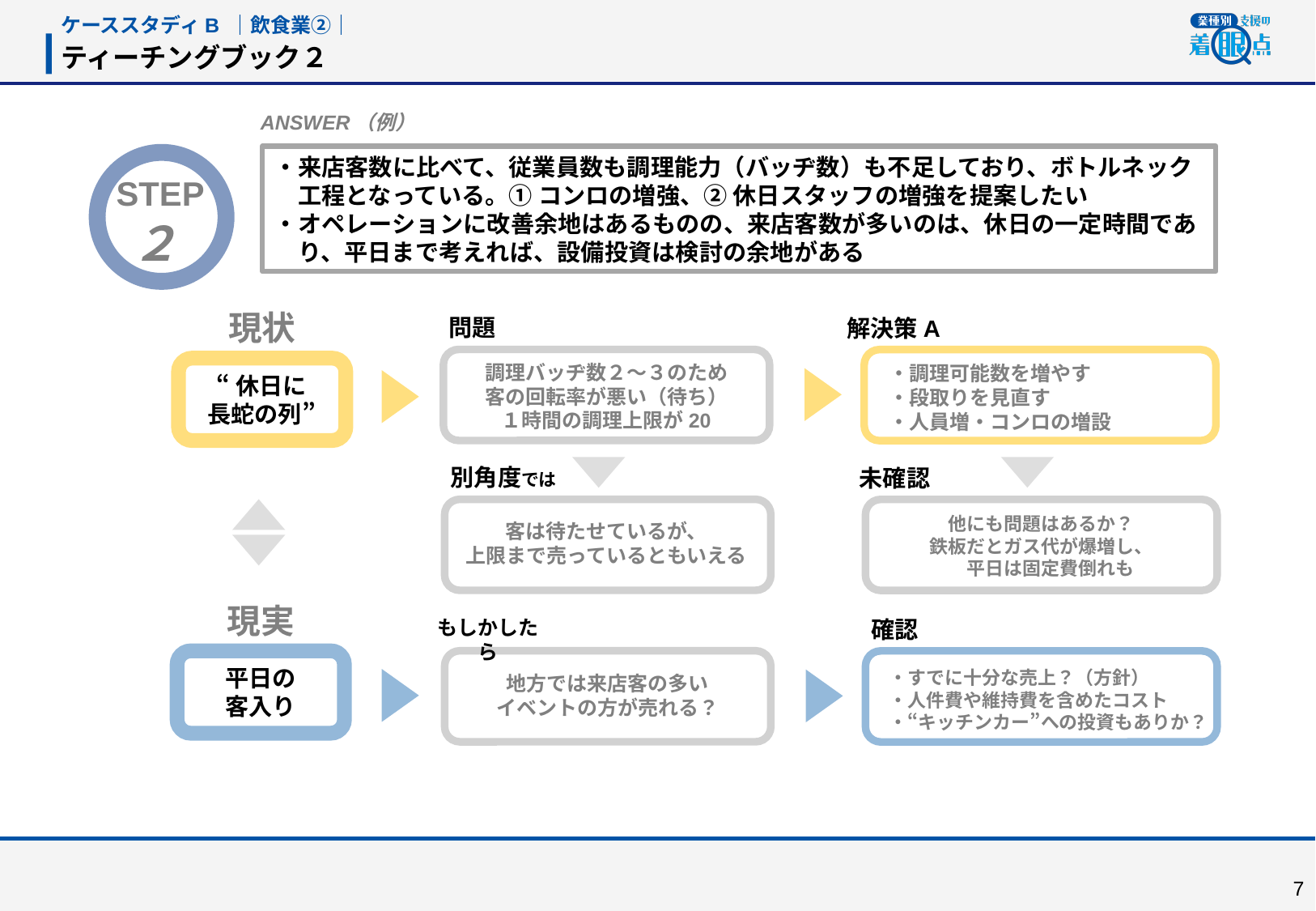

ケーススタディB ｜飲食業②｜
ティーチングブック２
ANSWER（例）
・来店客数に比べて、従業員数も調理能力（バッヂ数）も不足しており、ボトルネック
　工程となっている。① コンロの増強、② 休日スタッフの増強を提案したい
・オペレーションに改善余地はあるものの、来店客数が多いのは、休日の一定時間であ
　り、平日まで考えれば、設備投資は検討の余地がある

 STEP
２
現状

“休日に
長蛇の列”
問題
解決策A

調理バッヂ数２～３のため
客の回転率が悪い（待ち）
１時間の調理上限が20
・調理可能数を増やす
・段取りを見直す
・人員増・コンロの増設

別角度では
未確認

他にも問題はあるか？
鉄板だとガス代が爆増し、
　平日は固定費倒れも
客は待たせているが、
上限まで売っているともいえる

現実

平日の
客入り
確認
もしかしたら

・すでに十分な売上？（方針）
・人件費や維持費を含めたコスト
・“キッチンカー”への投資もありか？
地方では来店客の多い
イベントの方が売れる？

7